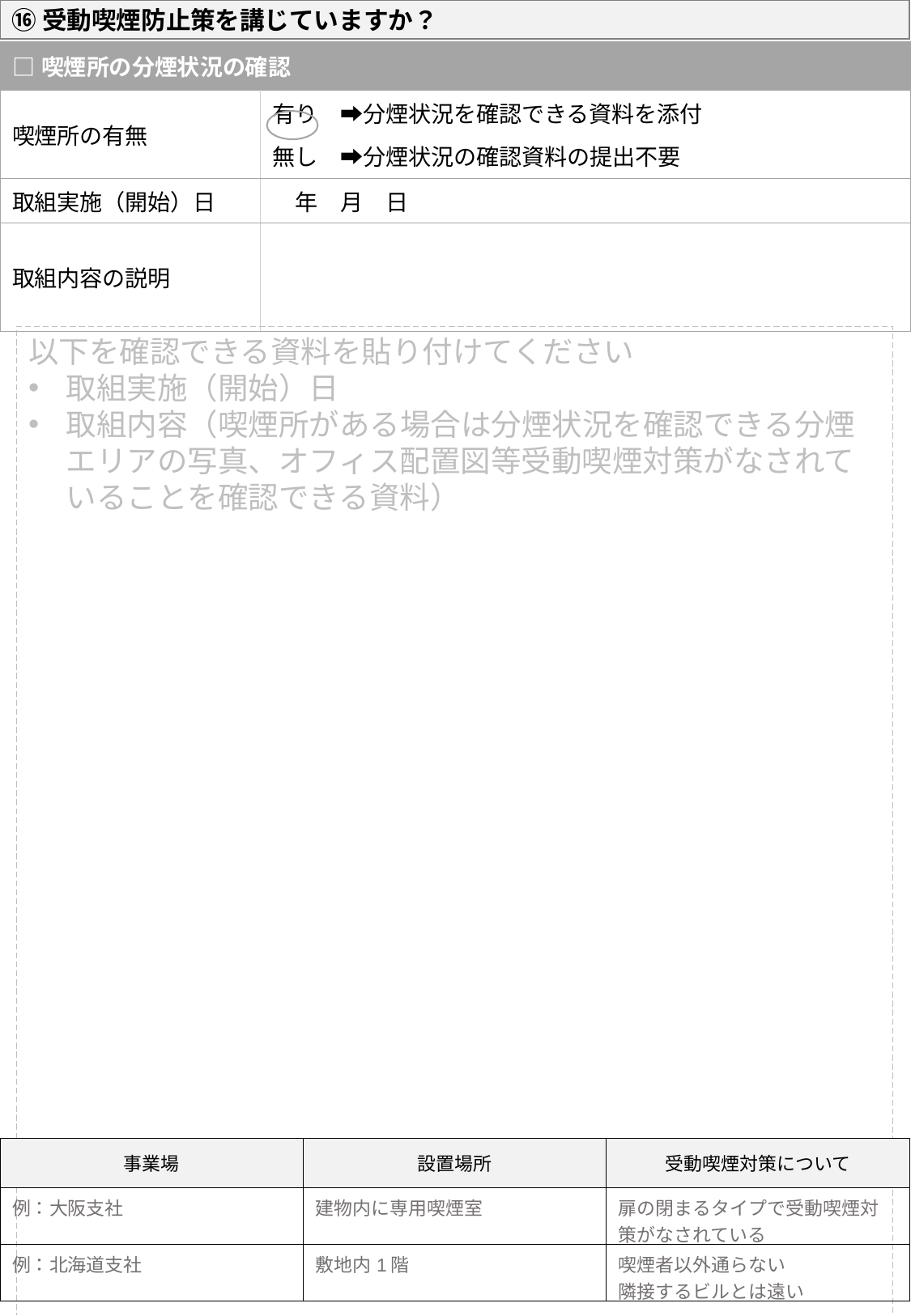

⑯受動喫煙防止策を講じていますか？
| □喫煙所の分煙状況の確認 |  |
| --- | --- |
| 喫煙所の有無 | 有り　➡分煙状況を確認できる資料を添付 無し　➡分煙状況の確認資料の提出不要 |
| 取組実施（開始）日 | 年　月　日 |
| 取組内容の説明 |  |
喫煙所の有無について、どちらかに「〇」を記載してください

事業所にて添付された資料の内容について詳しくご説明ください。
（ご自由に文言を変えてください。）
以下を確認できる資料を貼り付けてください
取組実施（開始）日
取組内容（喫煙所がある場合は分煙状況を確認できる分煙エリアの写真、オフィス配置図等受動喫煙対策がなされていることを確認できる資料）

| 事業場 | 設置場所 | 受動喫煙対策について |
| --- | --- | --- |
| 例：大阪支社 | 建物内に専用喫煙室 | 扉の閉まるタイプで受動喫煙対策がなされている |
| 例：北海道支社 | 敷地内1階 | 喫煙者以外通らない 隣接するビルとは遠い |
複数事業場がある場合の表の記載例